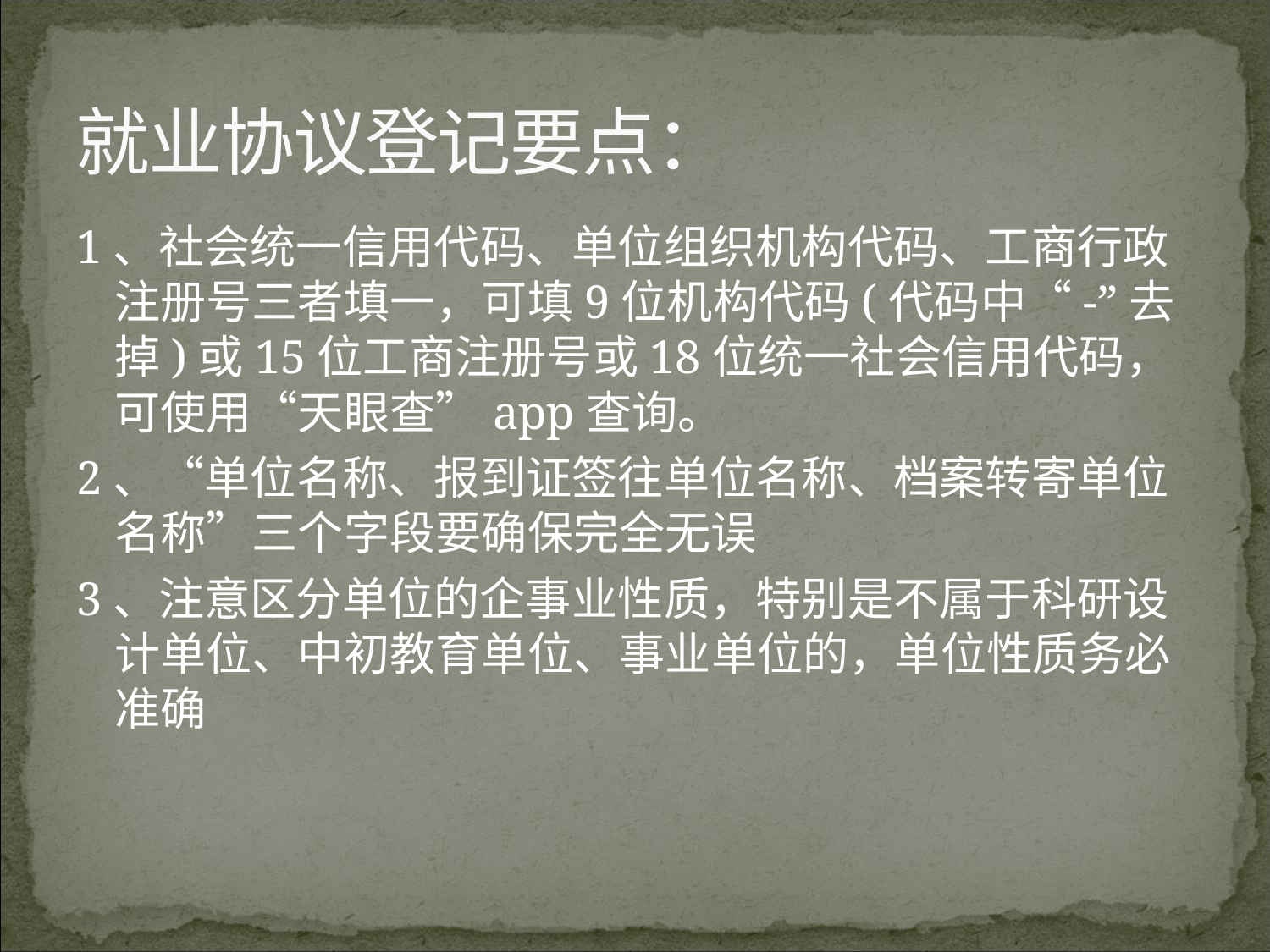

# 就业协议登记要点：
1、社会统一信用代码、单位组织机构代码、工商行政注册号三者填一，可填9位机构代码(代码中“-”去掉)或15位工商注册号或18位统一社会信用代码，可使用“天眼查”app查询。
2、“单位名称、报到证签往单位名称、档案转寄单位名称”三个字段要确保完全无误
3、注意区分单位的企事业性质，特别是不属于科研设计单位、中初教育单位、事业单位的，单位性质务必准确